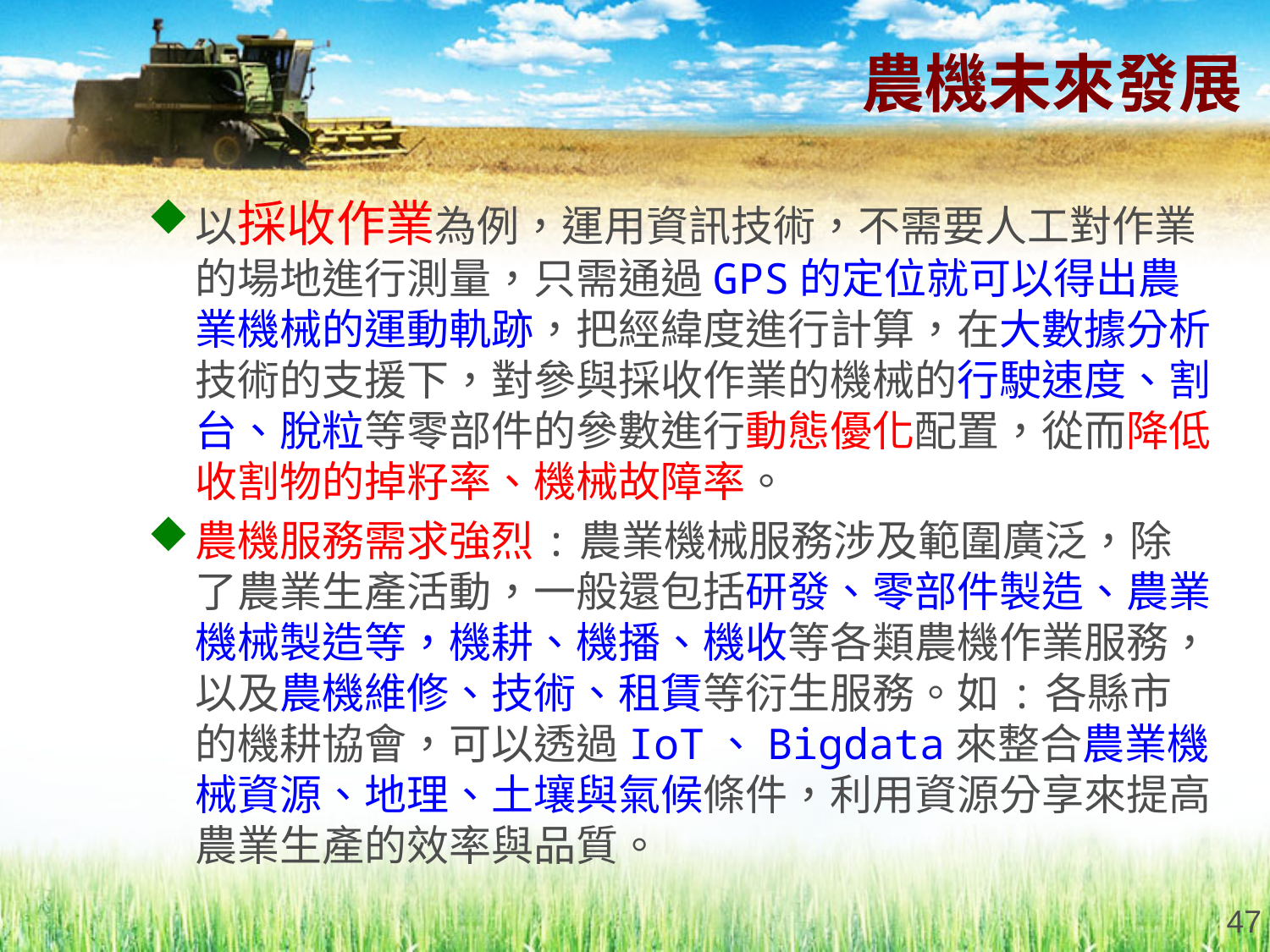

# 農機未來發展
以採收作業為例，運用資訊技術，不需要人工對作業的場地進行測量，只需通過GPS的定位就可以得出農業機械的運動軌跡，把經緯度進行計算，在大數據分析技術的支援下，對參與採收作業的機械的行駛速度、割台、脫粒等零部件的參數進行動態優化配置，從而降低收割物的掉籽率、機械故障率。
農機服務需求強烈:農業機械服務涉及範圍廣泛，除了農業生產活動，一般還包括研發、零部件製造、農業機械製造等，機耕、機播、機收等各類農機作業服務，以及農機維修、技術、租賃等衍生服務。如:各縣市的機耕協會，可以透過IoT、Bigdata來整合農業機械資源、地理、土壤與氣候條件，利用資源分享來提高農業生產的效率與品質。
47